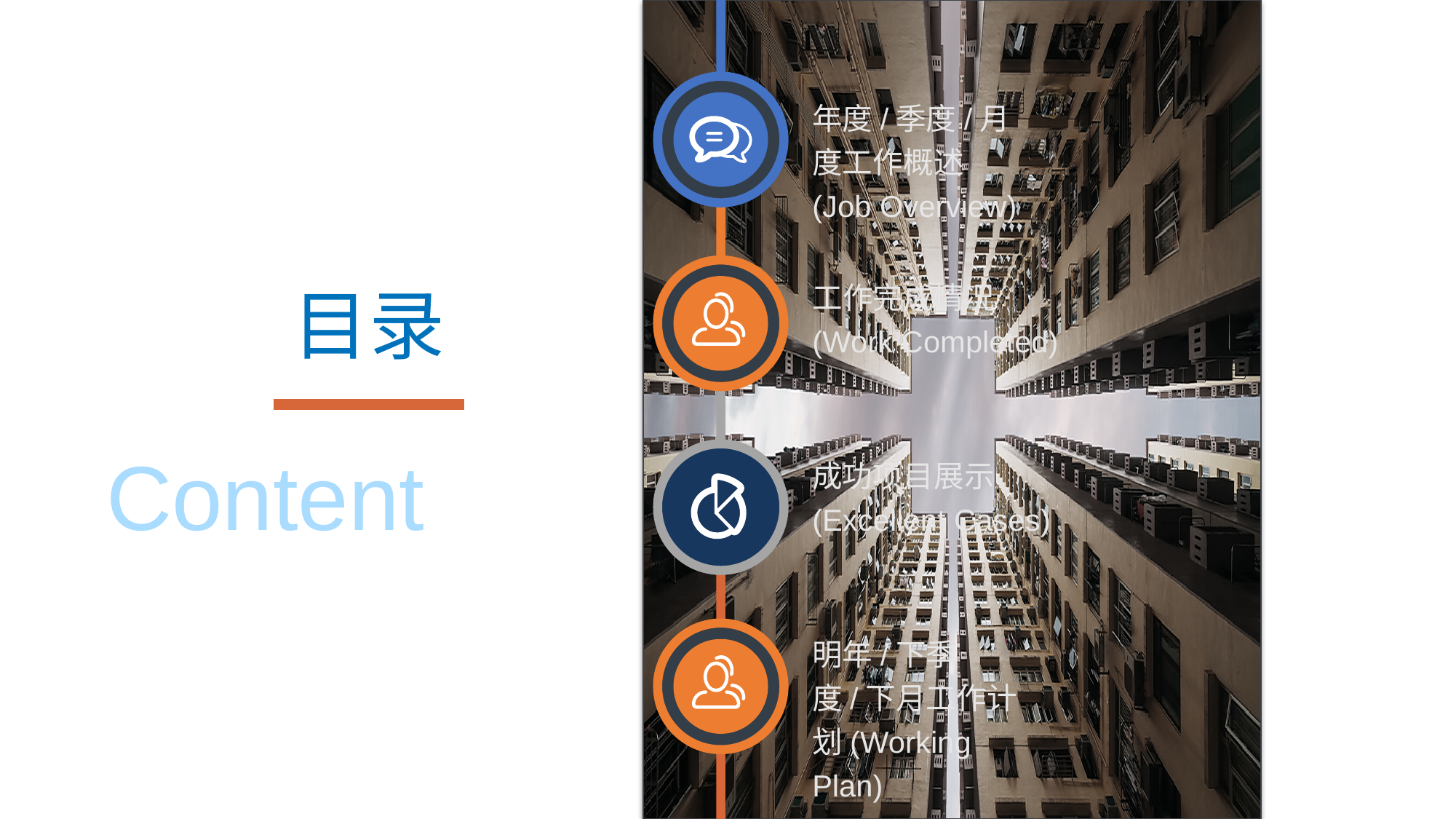

年度/季度/月度工作概述
(Job Overview)

工作完成情况
(Work Completed)
目录

Content

成功项目展示(Excellent Cases)

明年/下季度/下月工作计划(Working Plan)